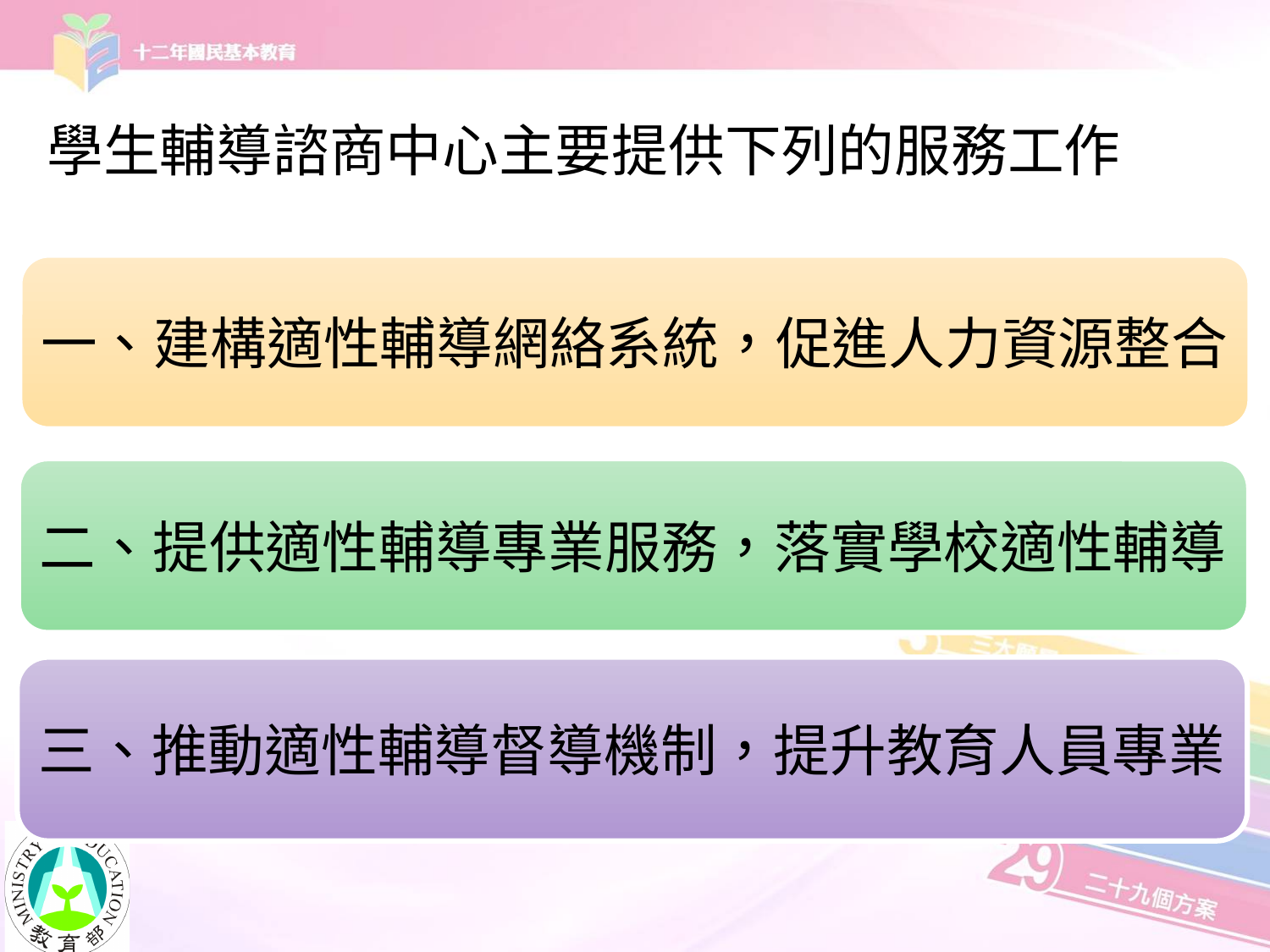

學生輔導諮商中心主要提供下列的服務工作
一、建構適性輔導網絡系統，促進人力資源整合
二、提供適性輔導專業服務，落實學校適性輔導
三、推動適性輔導督導機制，提升教育人員專業